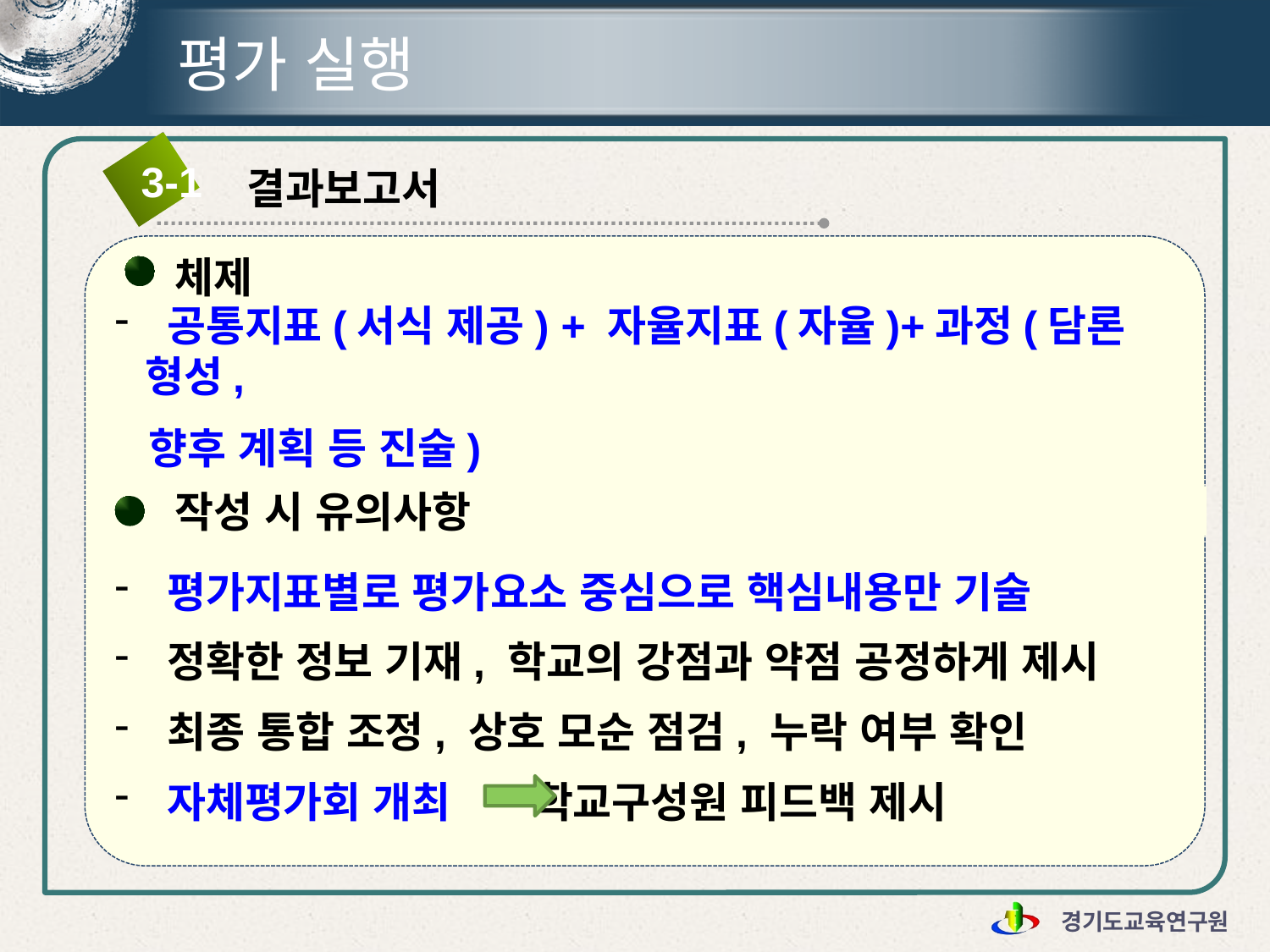

# 평가 실행

3-1
결과보고서

 공통지표(서식 제공) + 자율지표(자율)+과정(담론 형성,
  향후 계획 등 진술)

체제
작성 시 유의사항

 평가지표별로 평가요소 중심으로 핵심내용만 기술
 정확한 정보 기재, 학교의 강점과 약점 공정하게 제시
 최종 통합 조정, 상호 모순 점검, 누락 여부 확인
 자체평가회 개최       학교구성원 피드백 제시